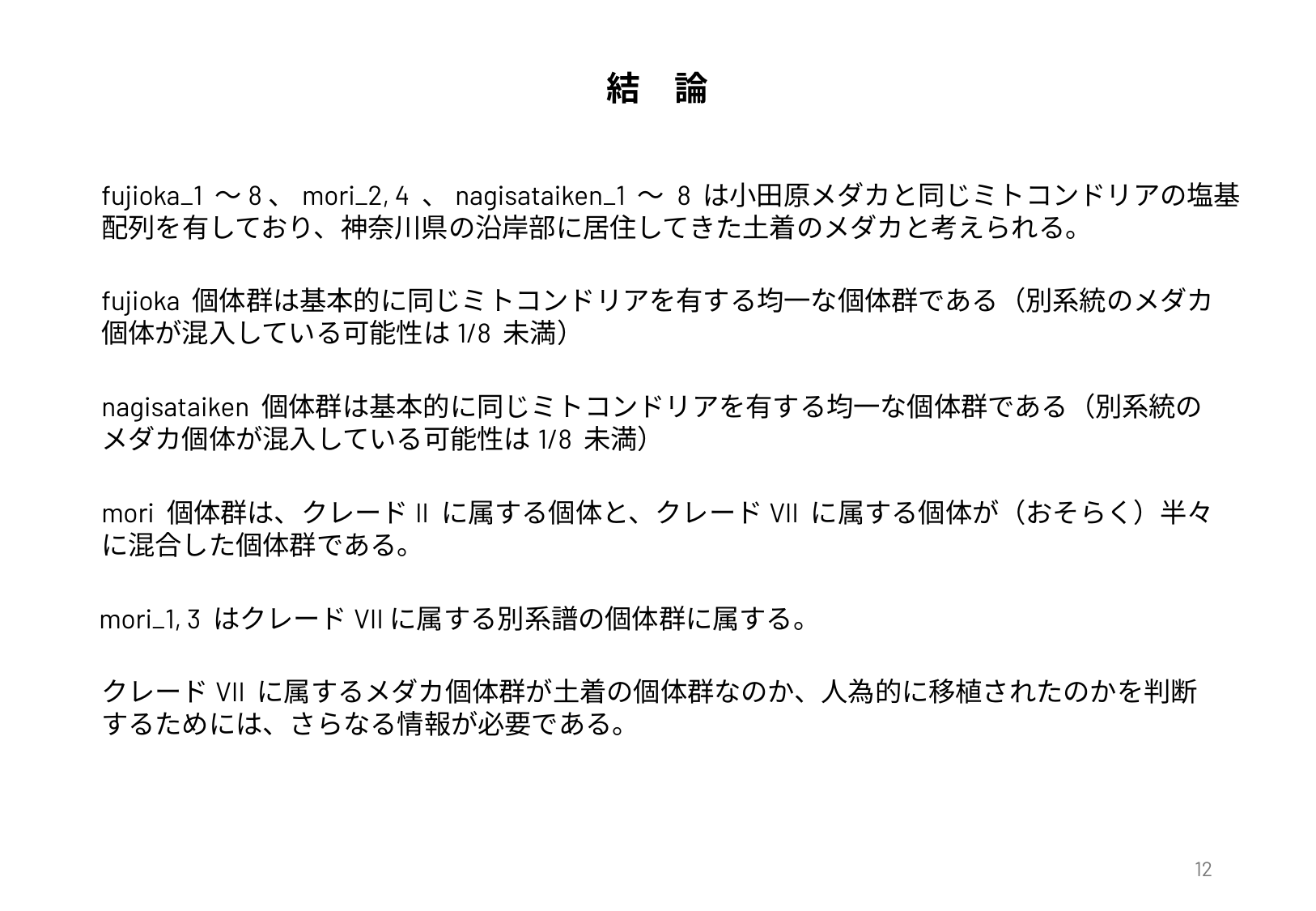

結　論
fujioka_1 ～8、mori_2, 4 、nagisataiken_1 ～ 8 は小田原メダカと同じミトコンドリアの塩基配列を有しており、神奈川県の沿岸部に居住してきた土着のメダカと考えられる。
fujioka 個体群は基本的に同じミトコンドリアを有する均一な個体群である（別系統のメダカ個体が混入している可能性は1/8 未満）
nagisataiken 個体群は基本的に同じミトコンドリアを有する均一な個体群である（別系統のメダカ個体が混入している可能性は1/8 未満）
mori 個体群は、クレードII に属する個体と、クレードVII に属する個体が（おそらく）半々に混合した個体群である。
mori_1, 3 はクレードVIIに属する別系譜の個体群に属する。
クレードVII に属するメダカ個体群が土着の個体群なのか、人為的に移植されたのかを判断するためには、さらなる情報が必要である。
12